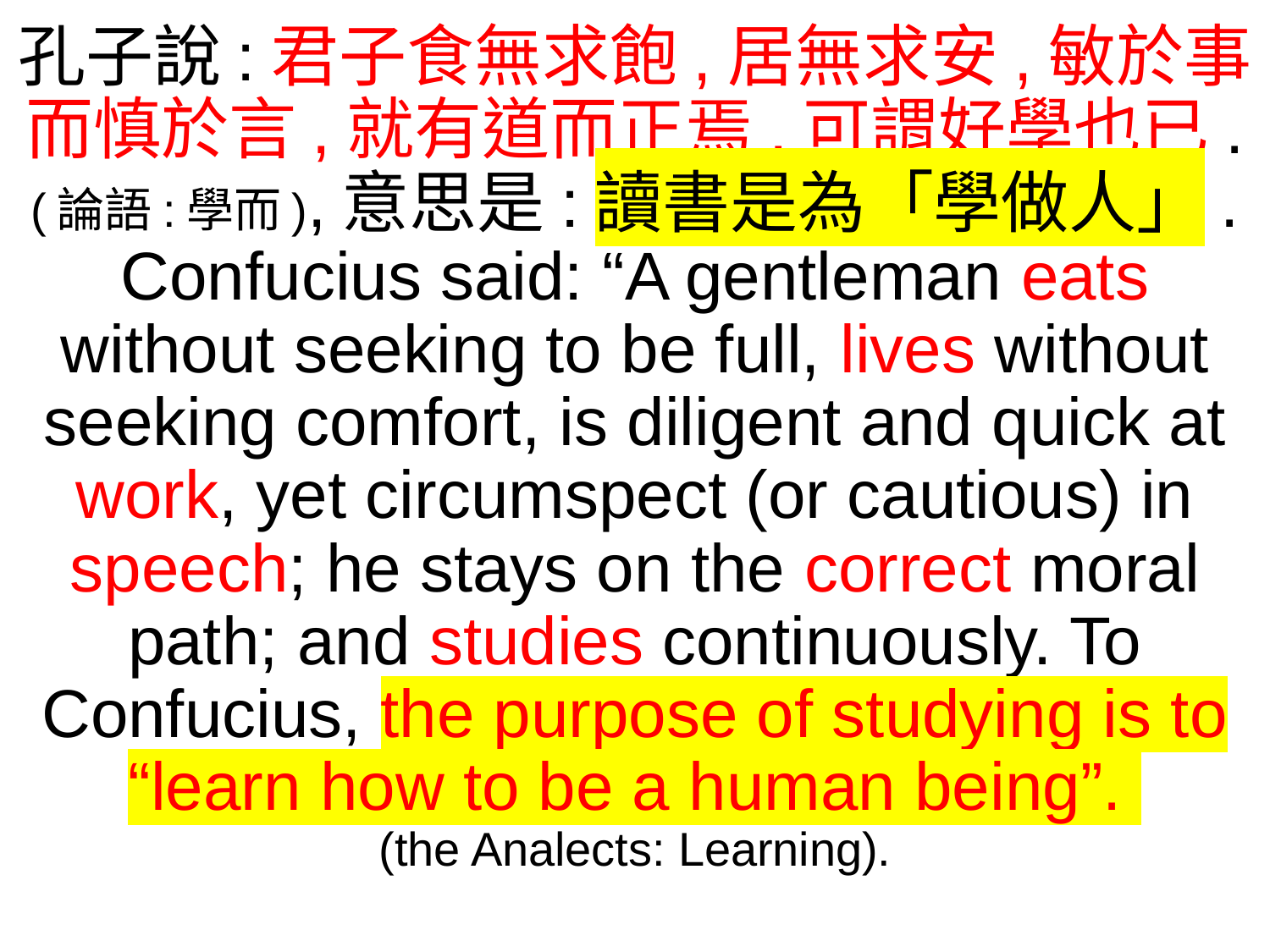

孔子說:君子食無求飽,居無求安,敏於事而慎於言,就有道而正焉,可謂好學也已. (論語:學而),意思是:讀書是為「學做人」.
Confucius said: “A gentleman eats without seeking to be full, lives without seeking comfort, is diligent and quick at work, yet circumspect (or cautious) in speech; he stays on the correct moral path; and studies continuously. To Confucius, the purpose of studying is to “learn how to be a human being”.
(the Analects: Learning).